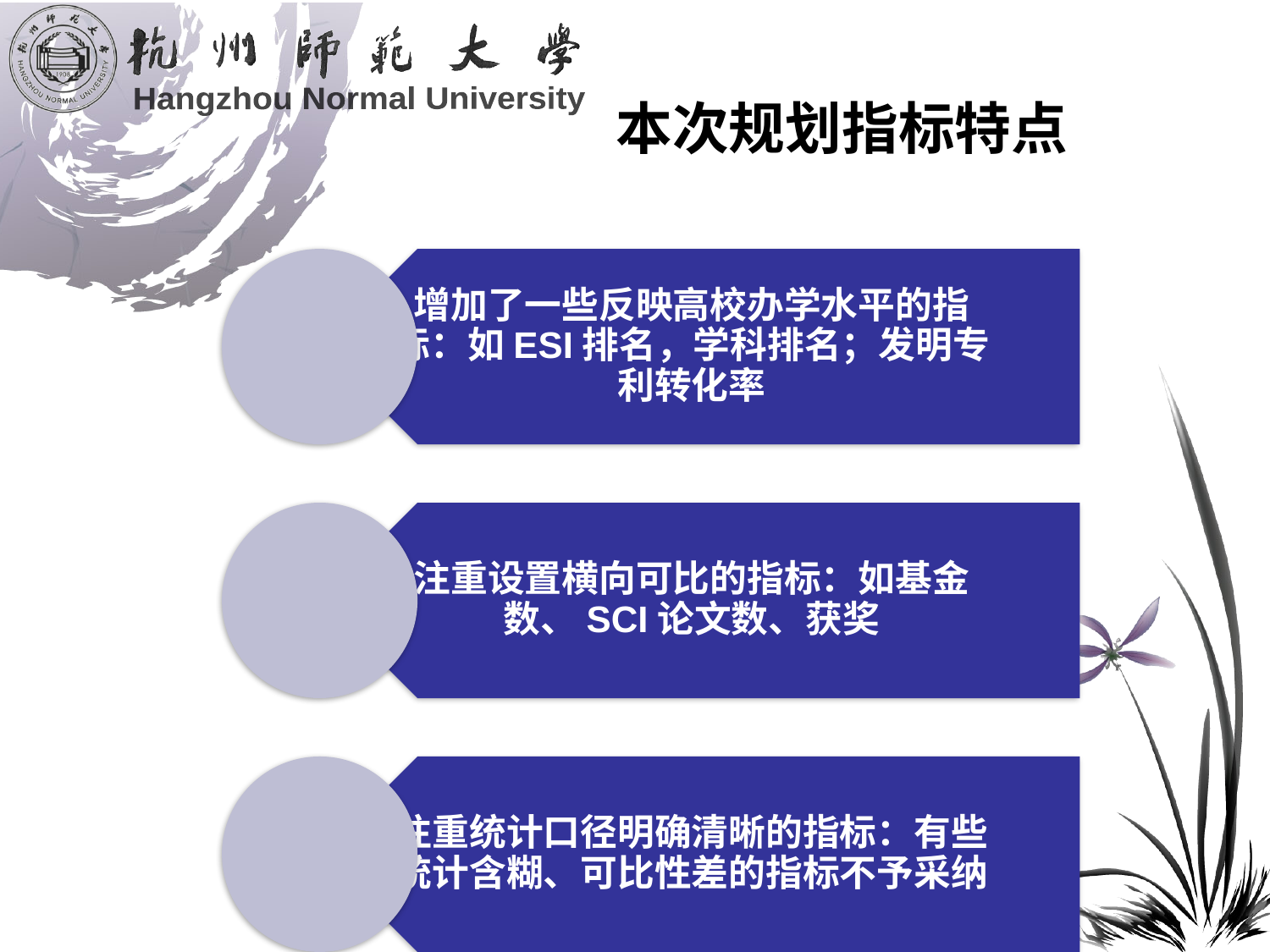

# 本次规划指标特点
增加了一些反映高校办学水平的指标：如ESI排名，学科排名；发明专利转化率
注重设置横向可比的指标：如基金数、SCI论文数、获奖
注重统计口径明确清晰的指标：有些统计含糊、可比性差的指标不予采纳